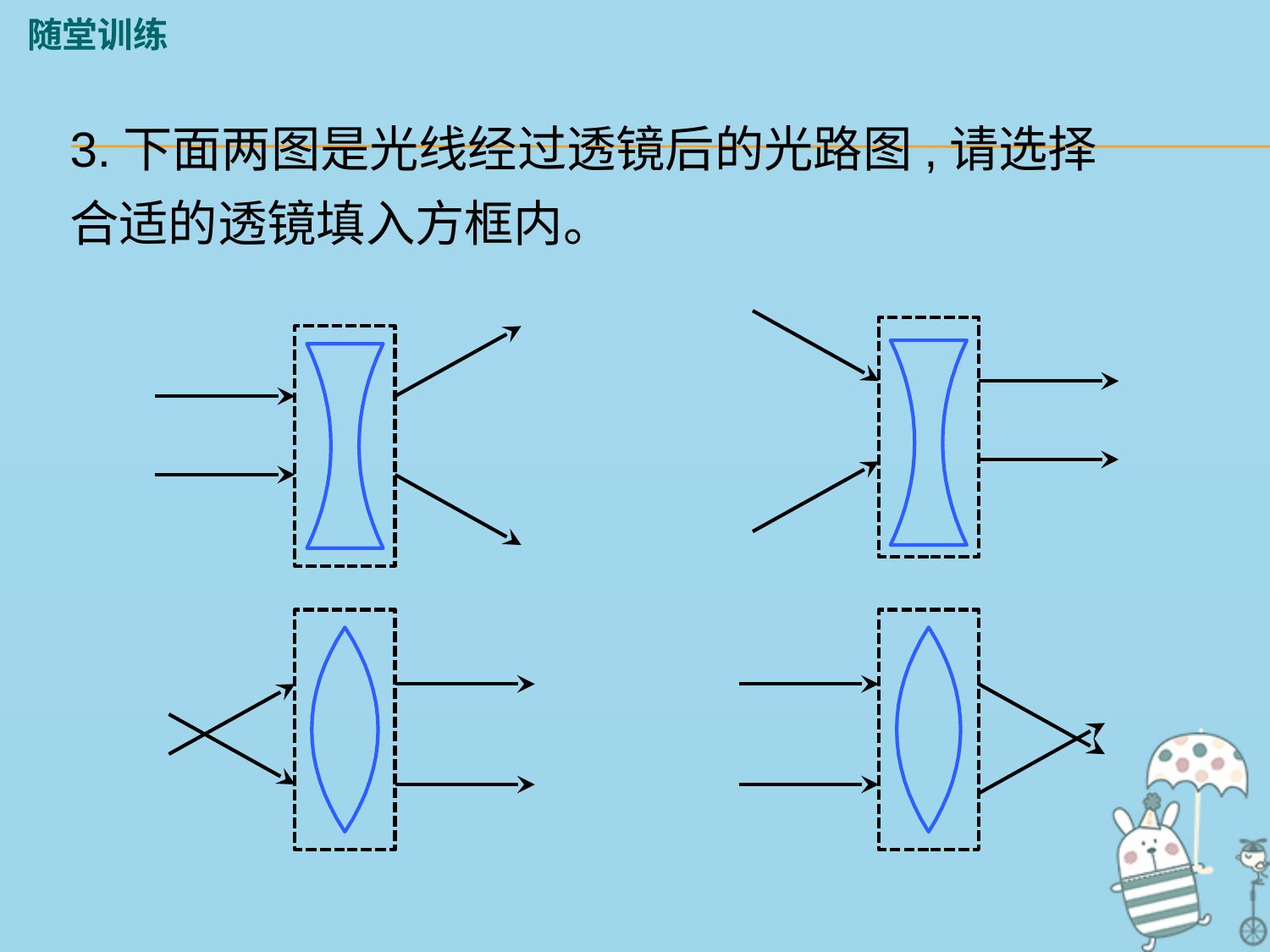

随堂训练
3.下面两图是光线经过透镜后的光路图,请选择合适的透镜填入方框内。